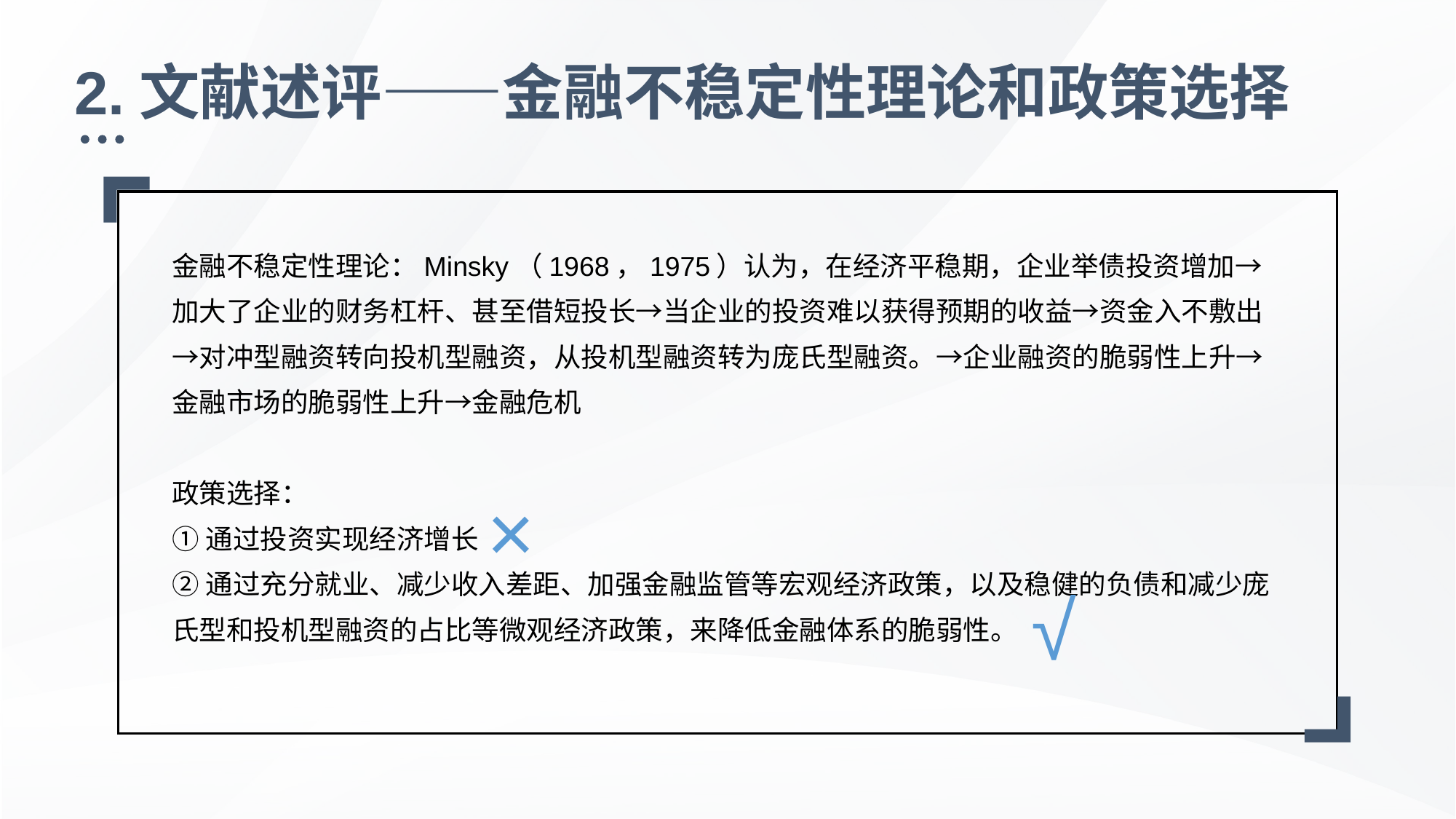

2.文献述评——金融不稳定性理论和政策选择

金融不稳定性理论：Minsky（1968，1975）认为，在经济平稳期，企业举债投资增加→加大了企业的财务杠杆、甚至借短投长→当企业的投资难以获得预期的收益→资金入不敷出→对冲型融资转向投机型融资，从投机型融资转为庞氏型融资。→企业融资的脆弱性上升→金融市场的脆弱性上升→金融危机

政策选择：
①通过投资实现经济增长
②通过充分就业、减少收入差距、加强金融监管等宏观经济政策，以及稳健的负债和减少庞氏型和投机型融资的占比等微观经济政策，来降低金融体系的脆弱性。
×
√